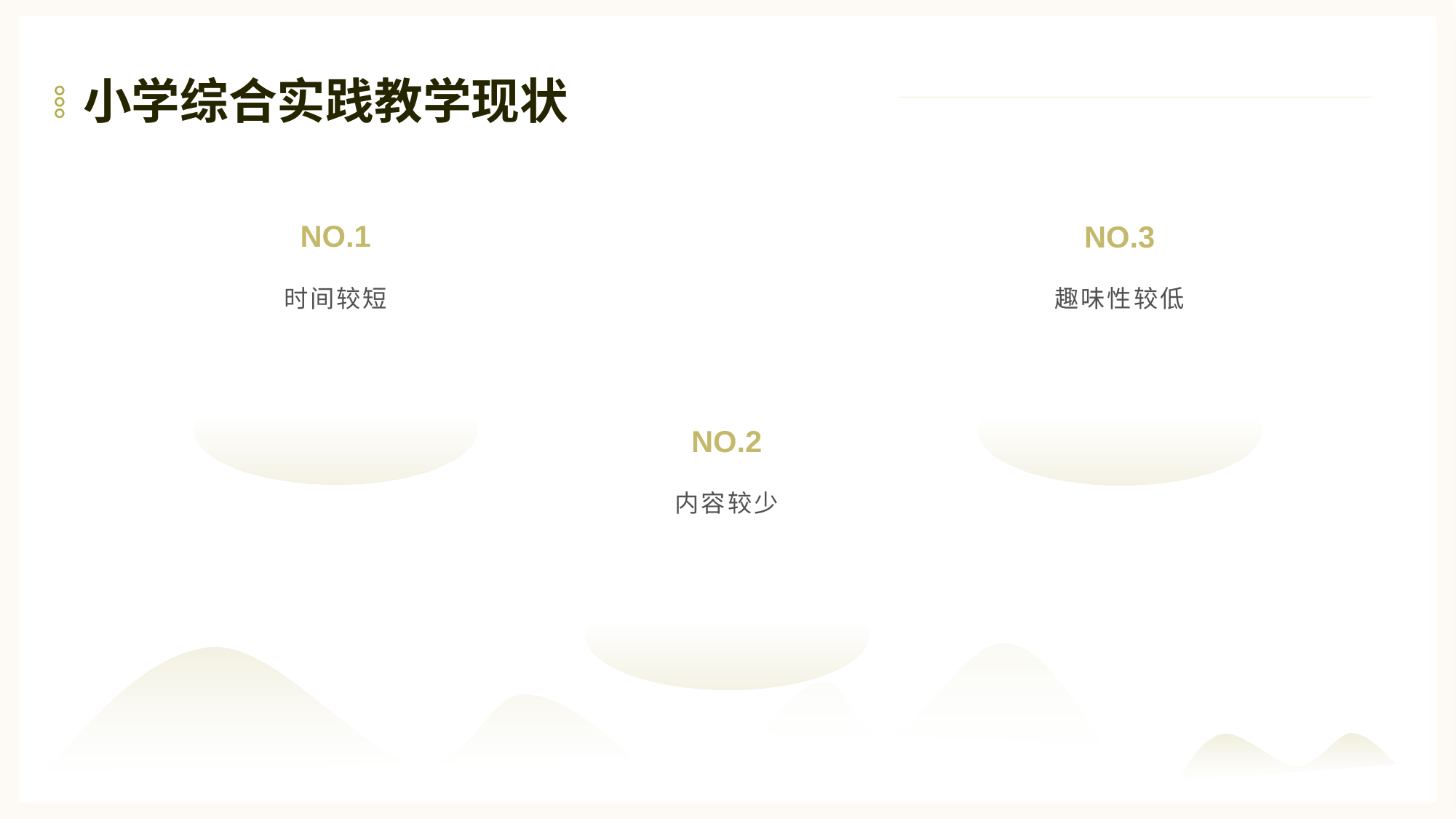

# 小学综合实践教学现状
NO.1
NO.3

时间较短
趣味性较低

NO.2

内容较少